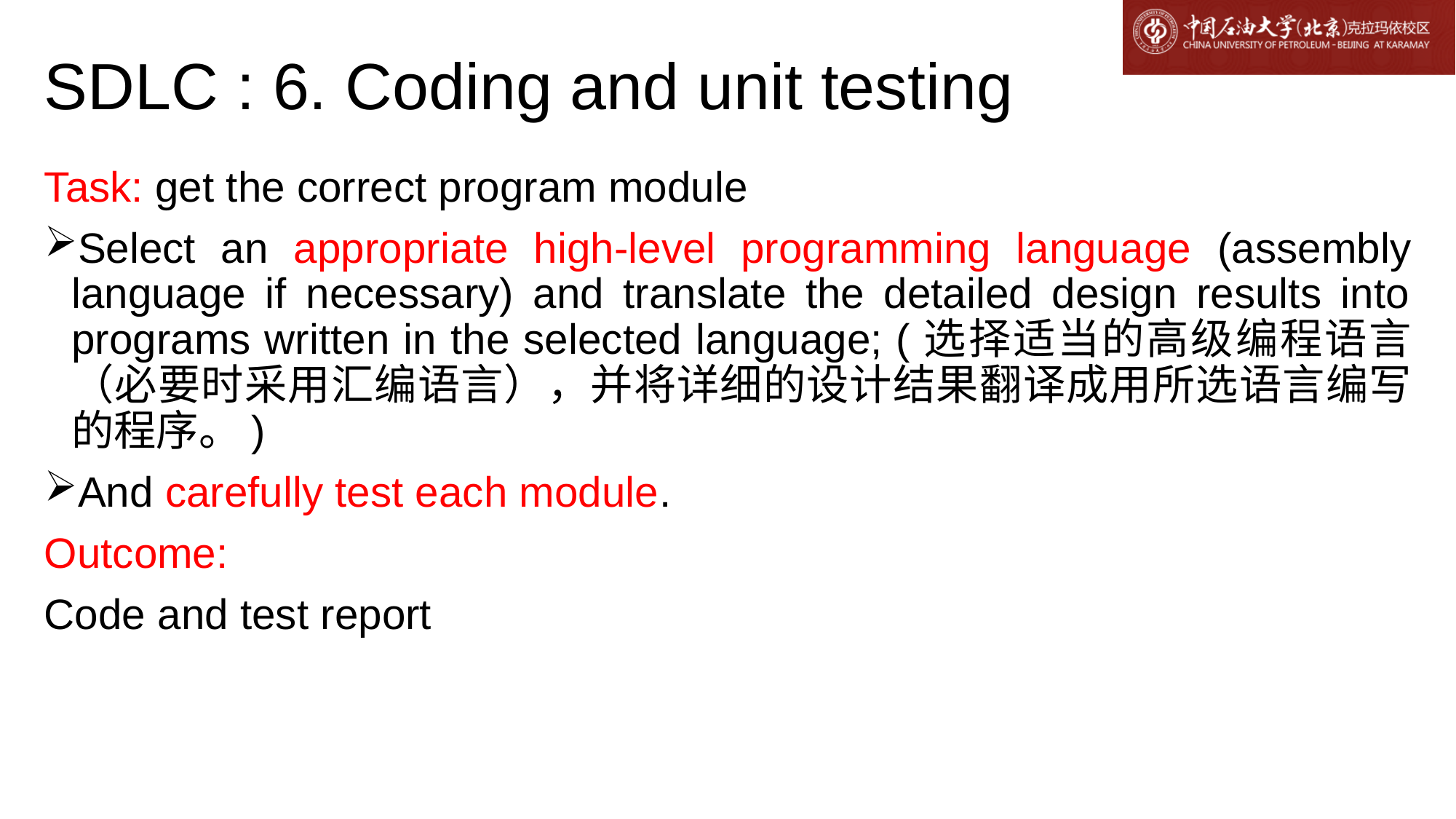

# SDLC : 6. Coding and unit testing
Task: get the correct program module
Select an appropriate high-level programming language (assembly language if necessary) and translate the detailed design results into programs written in the selected language; (选择适当的高级编程语言（必要时采用汇编语言），并将详细的设计结果翻译成用所选语言编写的程序。)
And carefully test each module.
Outcome:
Code and test report